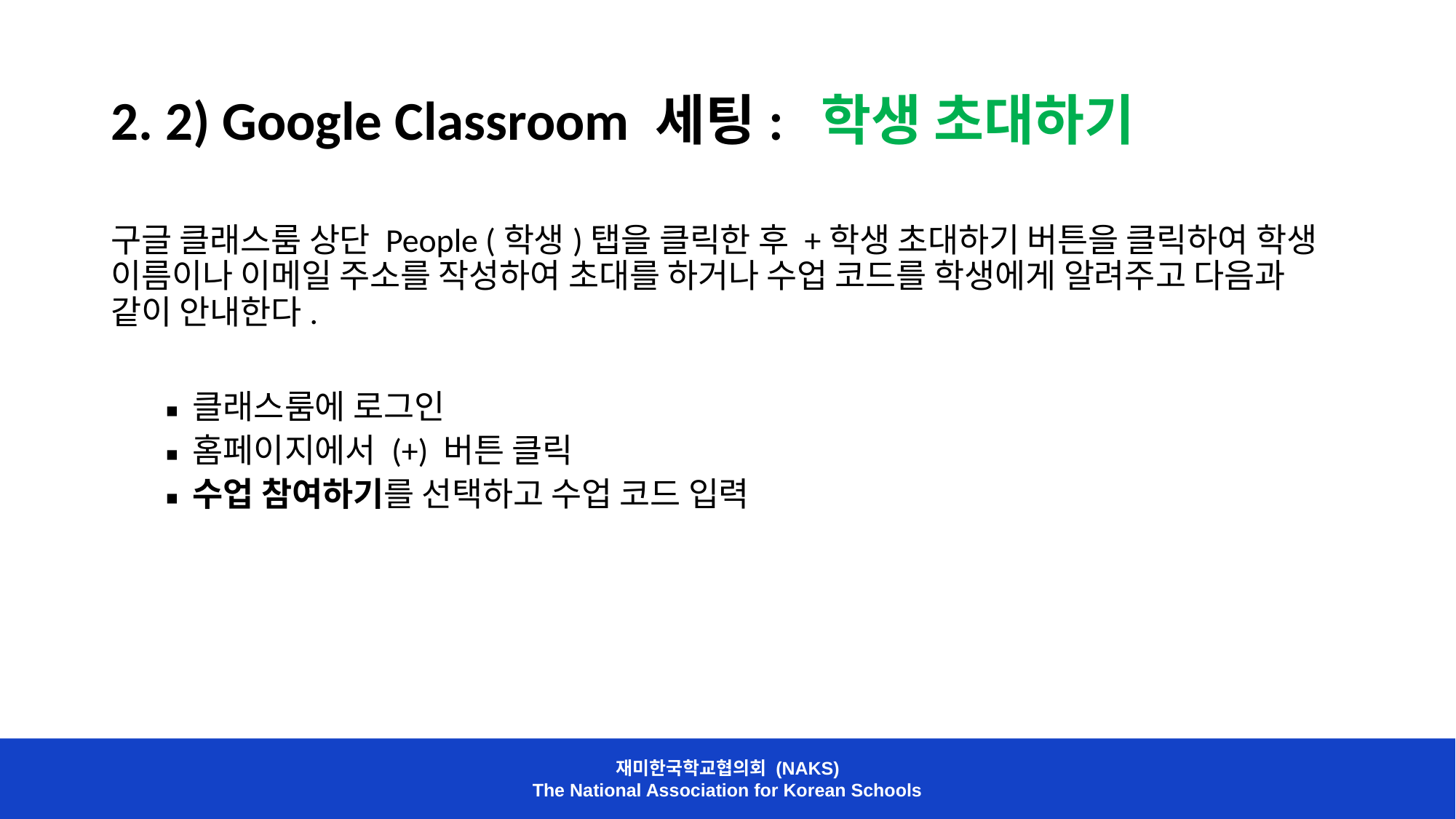

# 2. 2) Google Classroom 세팅:  학생 초대하기
구글 클래스룸 상단 People (학생)탭을 클릭한 후 +학생 초대하기 버튼을 클릭하여 학생 이름이나 이메일 주소를 작성하여 초대를 하거나 수업 코드를 학생에게 알려주고 다음과 같이 안내한다.

클래스룸에 로그인
홈페이지에서 (+) 버튼 클릭
수업 참여하기를 선택하고 수업 코드 입력

재미한국학교협의회 (NAKS)
The National Association for Korean Schools